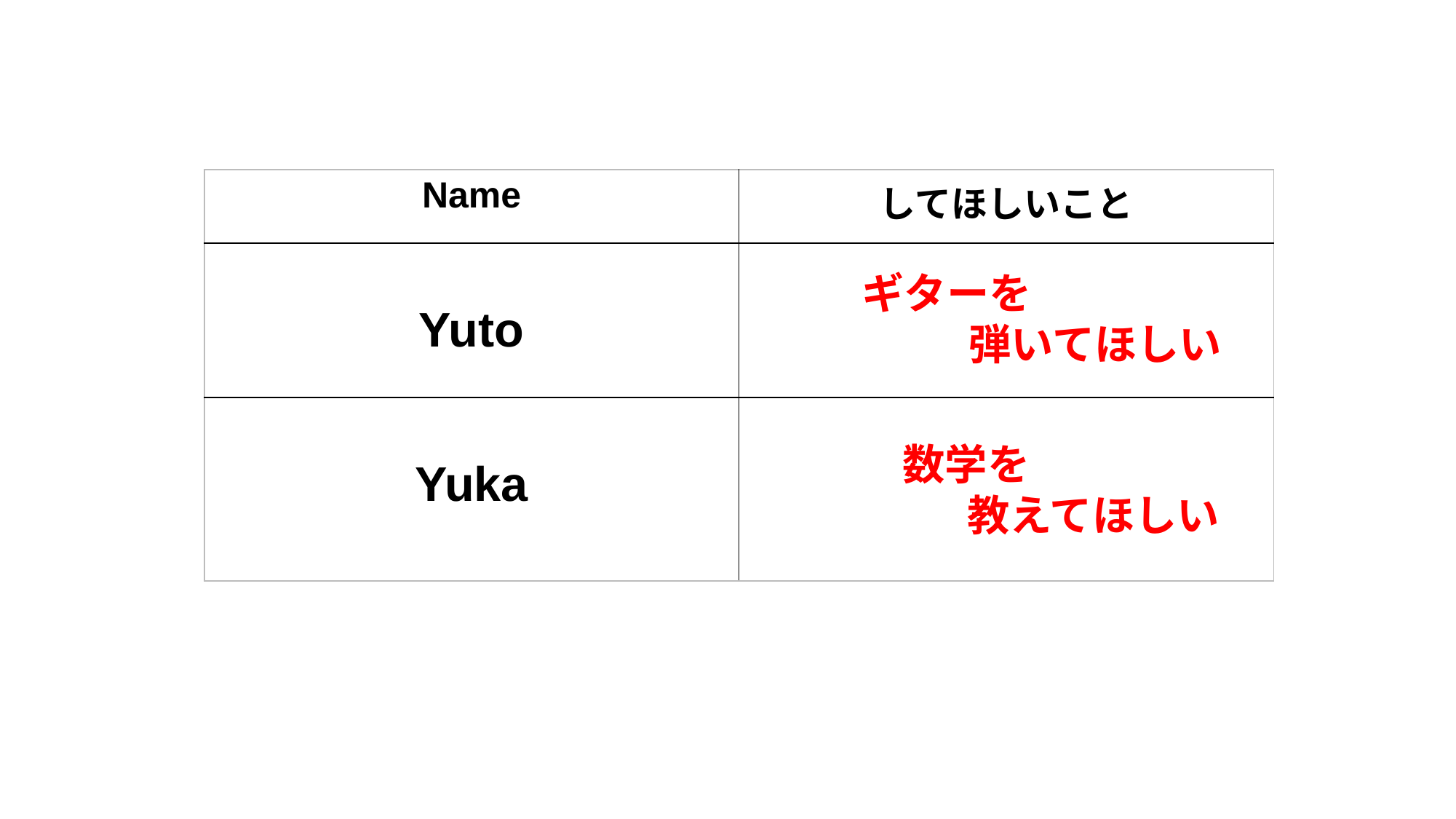

| Name | してほしいこと |
| --- | --- |
| Yuto |  |
| Yuka |  |
ギターを
　　　　　　　弾いてほしい
数学を
　　　　　　教えてほしい